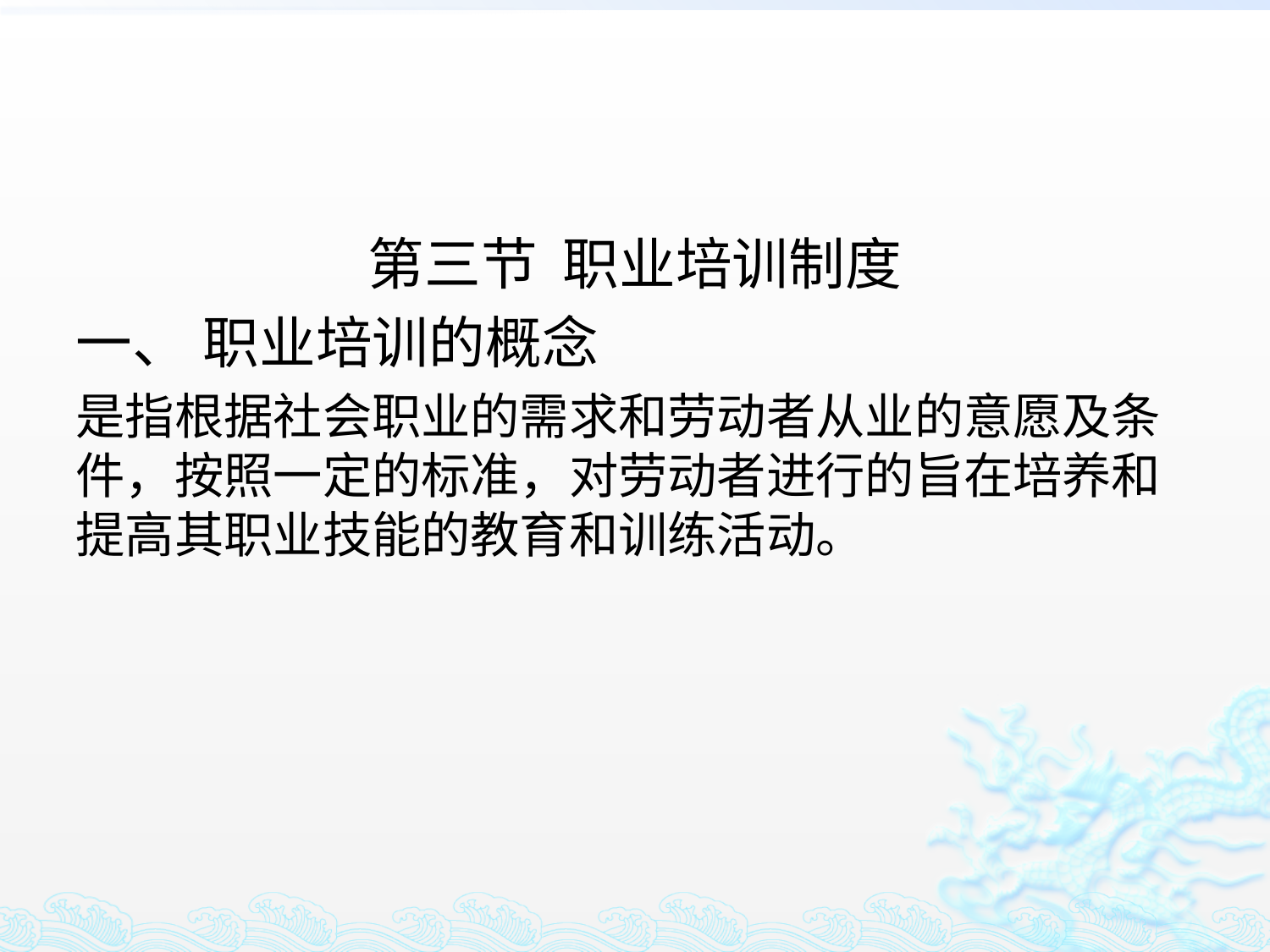

#
第三节  职业培训制度
一、	职业培训的概念
是指根据社会职业的需求和劳动者从业的意愿及条件，按照一定的标准，对劳动者进行的旨在培养和提高其职业技能的教育和训练活动。